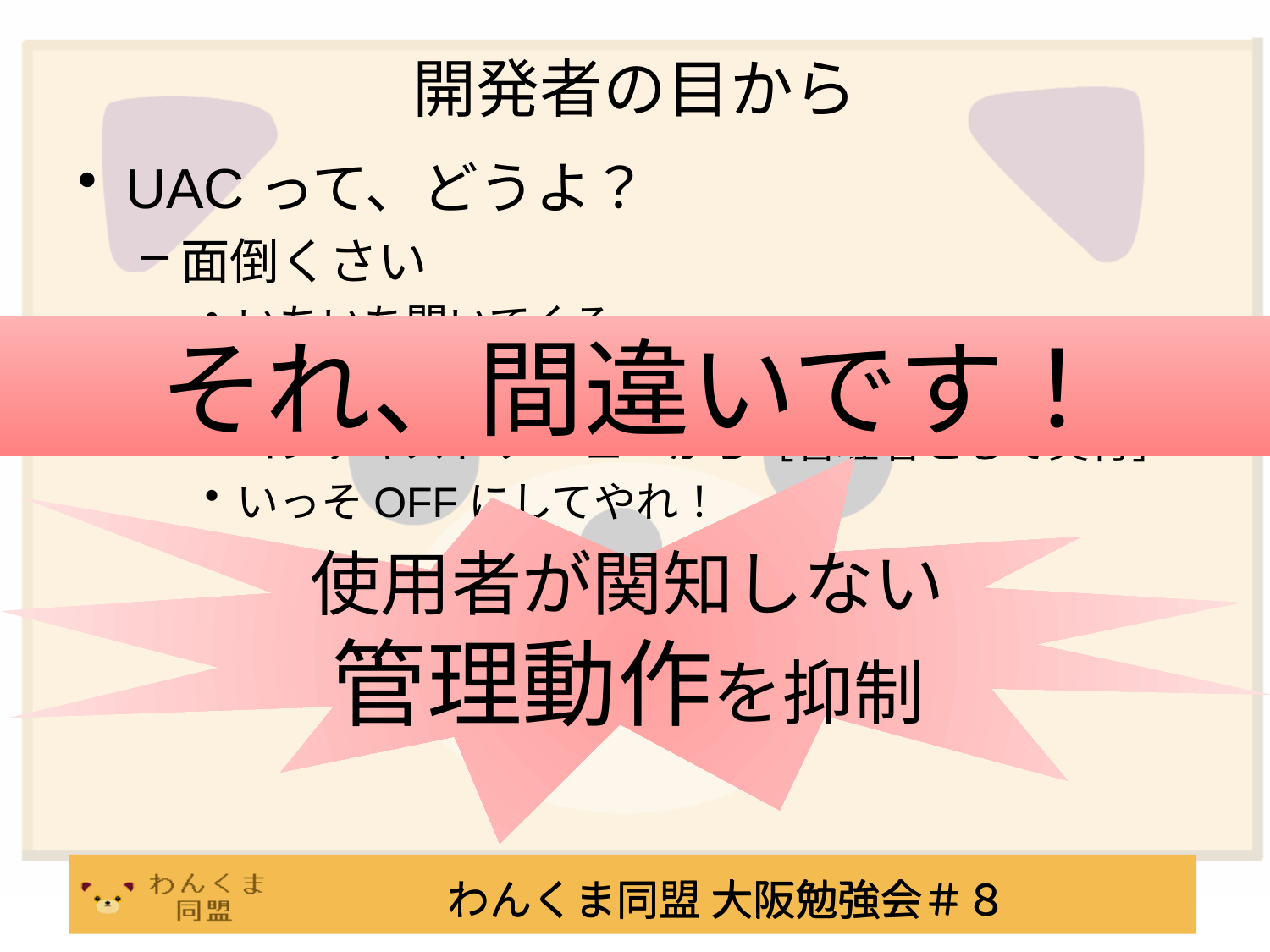

# 開発者の目から
UACって、どうよ？
面倒くさい
いちいち聞いてくる
デフォルトが［キャンセル］
コンテキスト メニューから［管理者として実行］
いっそOFFにしてやれ！
それ、間違いです！
使用者が関知しない
管理動作を抑制
わんくま同盟 大阪勉強会＃８
わんくま同盟 大阪勉強会＃８